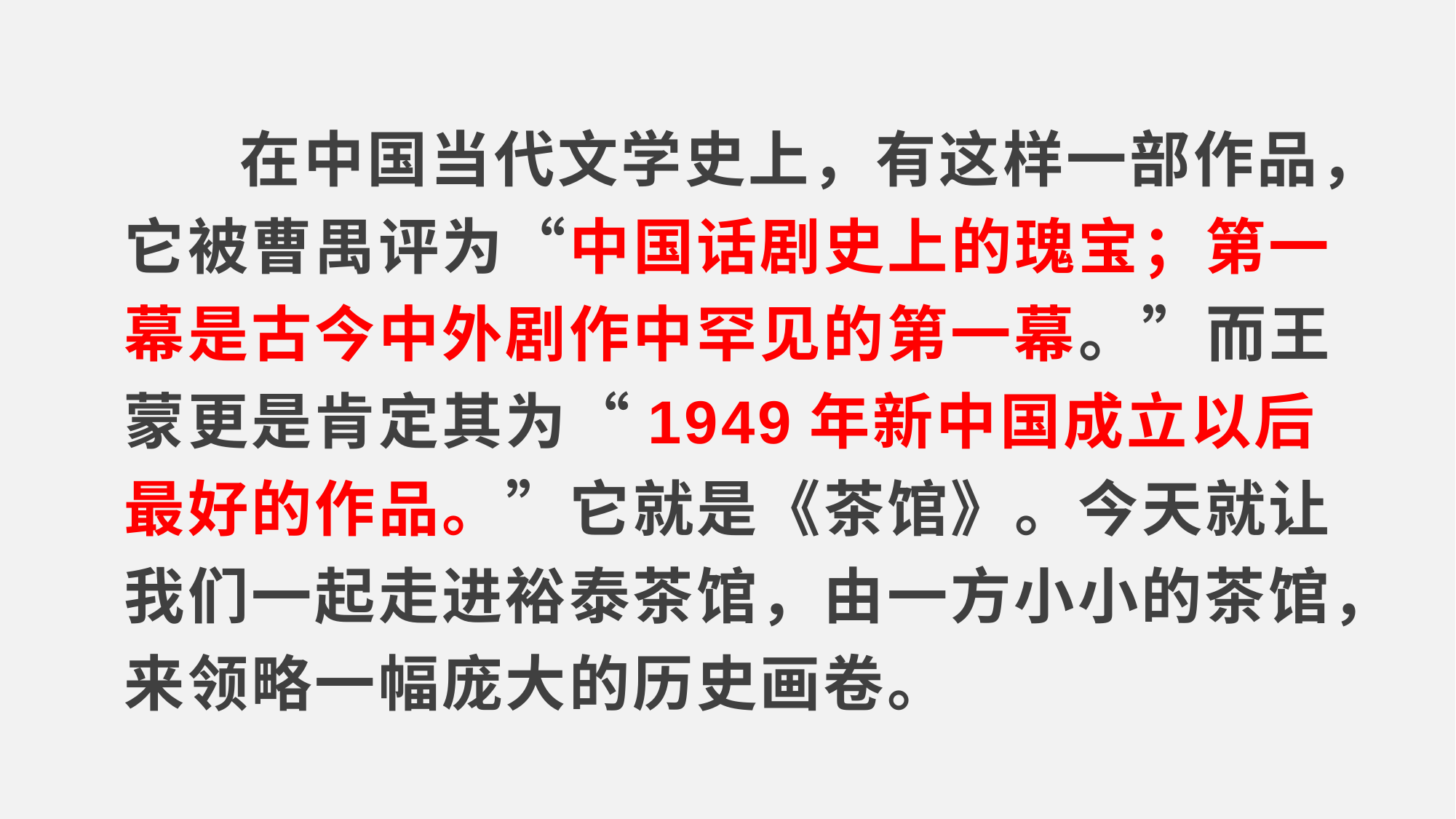

在中国当代文学史上，有这样一部作品，它被曹禺评为“中国话剧史上的瑰宝；第一幕是古今中外剧作中罕见的第一幕。”而王蒙更是肯定其为“1949年新中国成立以后最好的作品。”它就是《茶馆》。今天就让我们一起走进裕泰茶馆，由一方小小的茶馆，来领略一幅庞大的历史画卷。